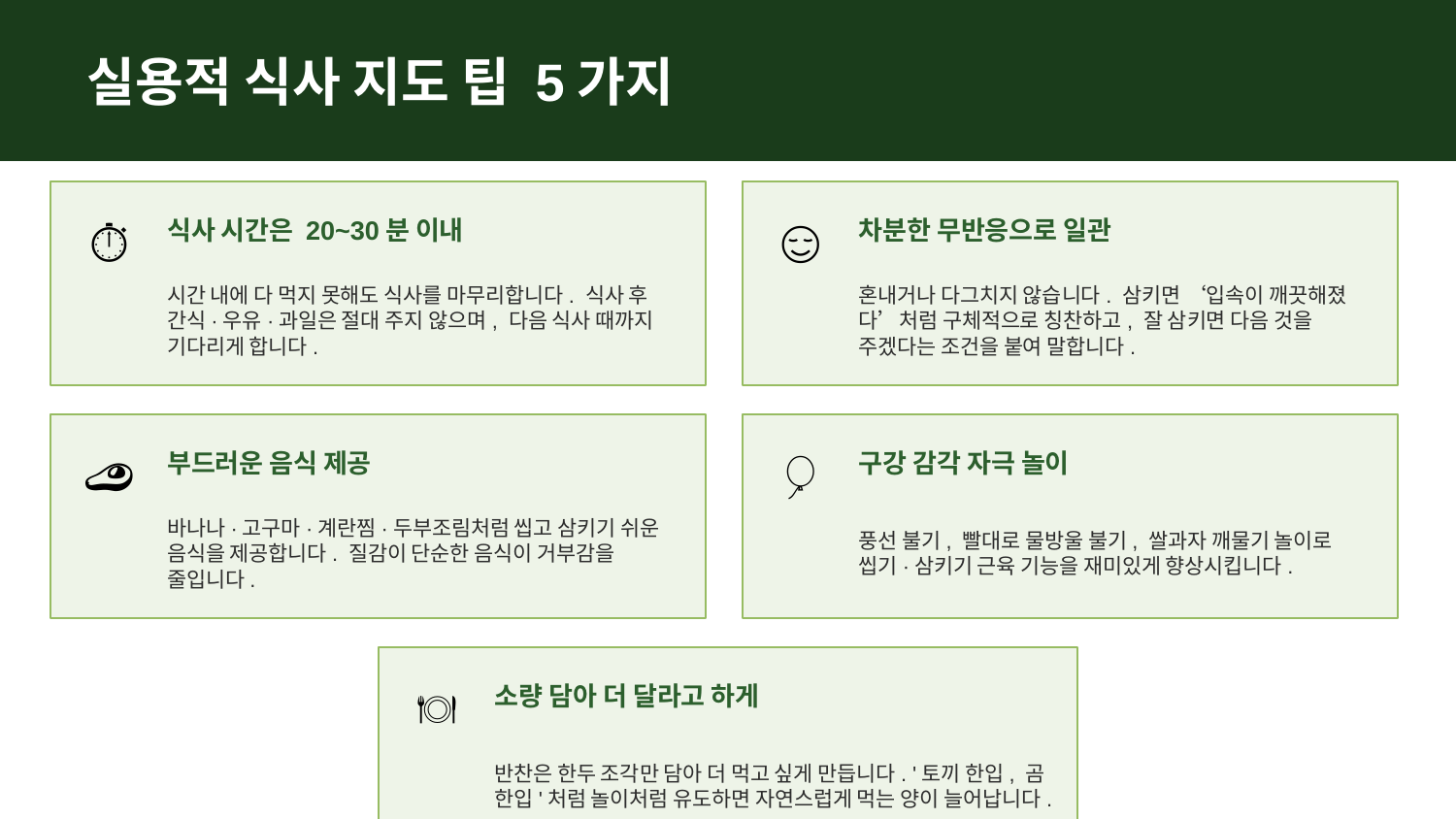

실용적 식사 지도 팁 5가지

⏱️
식사 시간은 20~30분 이내
😌
차분한 무반응으로 일관
시간 내에 다 먹지 못해도 식사를 마무리합니다. 식사 후 간식·우유·과일은 절대 주지 않으며, 다음 식사 때까지 기다리게 합니다.
혼내거나 다그치지 않습니다. 삼키면 ‘입속이 깨끗해졌다’처럼 구체적으로 칭찬하고, 잘 삼키면 다음 것을 주겠다는 조건을 붙여 말합니다.

🥑
부드러운 음식 제공
🎈
구강 감각 자극 놀이
바나나·고구마·계란찜·두부조림처럼 씹고 삼키기 쉬운 음식을 제공합니다. 질감이 단순한 음식이 거부감을 줄입니다.
풍선 불기, 빨대로 물방울 불기, 쌀과자 깨물기 놀이로 씹기·삼키기 근육 기능을 재미있게 향상시킵니다.

🍽️
소량 담아 더 달라고 하게
반찬은 한두 조각만 담아 더 먹고 싶게 만듭니다. '토끼 한입, 곰 한입'처럼 놀이처럼 유도하면 자연스럽게 먹는 양이 늘어납니다.